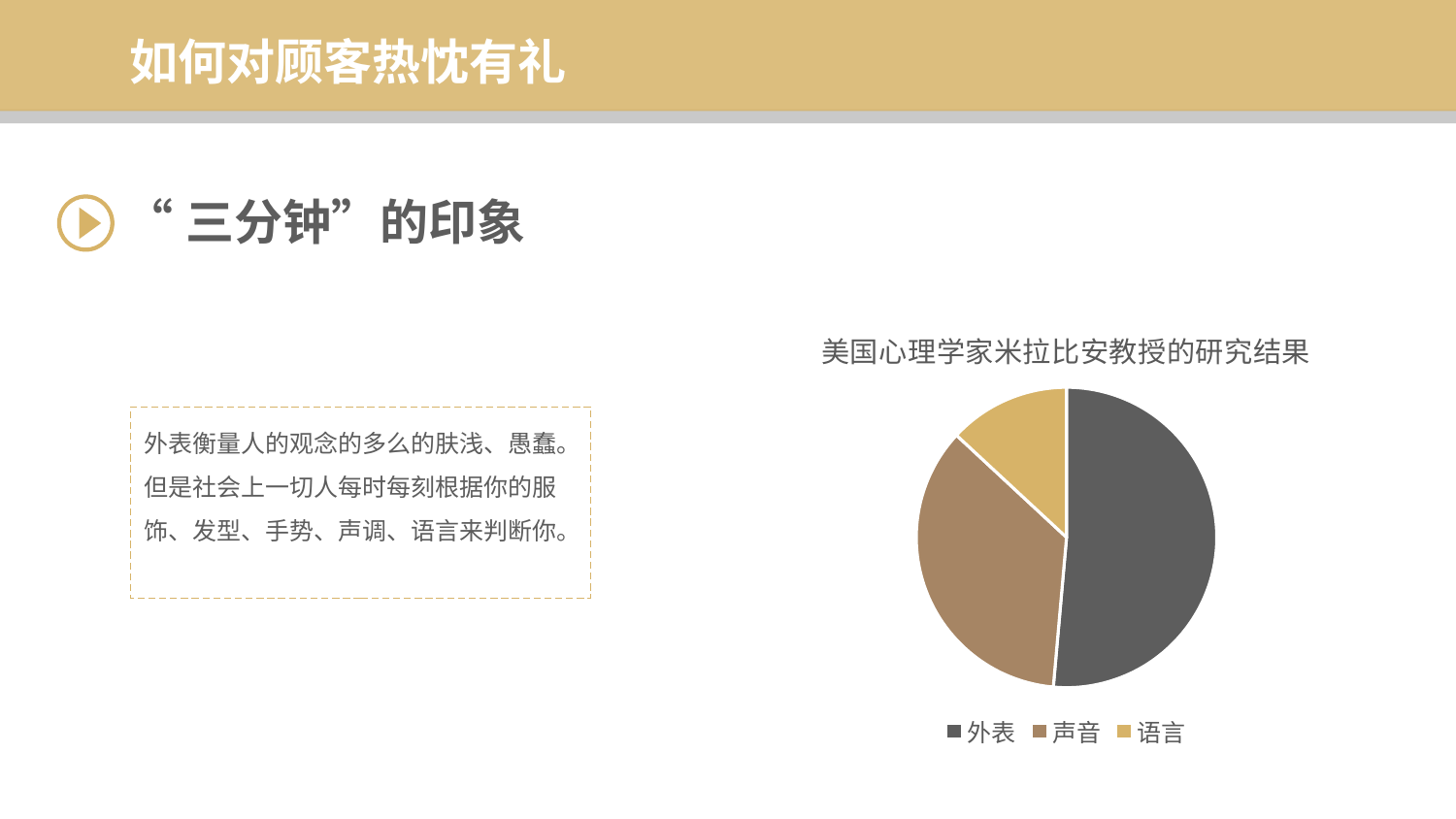

如何对顾客热忱有礼
“三分钟”的印象

### Chart: 美国心理学家米拉比安教授的研究结果

| Category | 销售额 |
|---|---|
| 外表 | 5.5 |
| 声音 | 3.8 |
| 语言 | 1.4 |
外表衡量人的观念的多么的肤浅、愚蠢。但是社会上一切人每时每刻根据你的服饰、发型、手势、声调、语言来判断你。